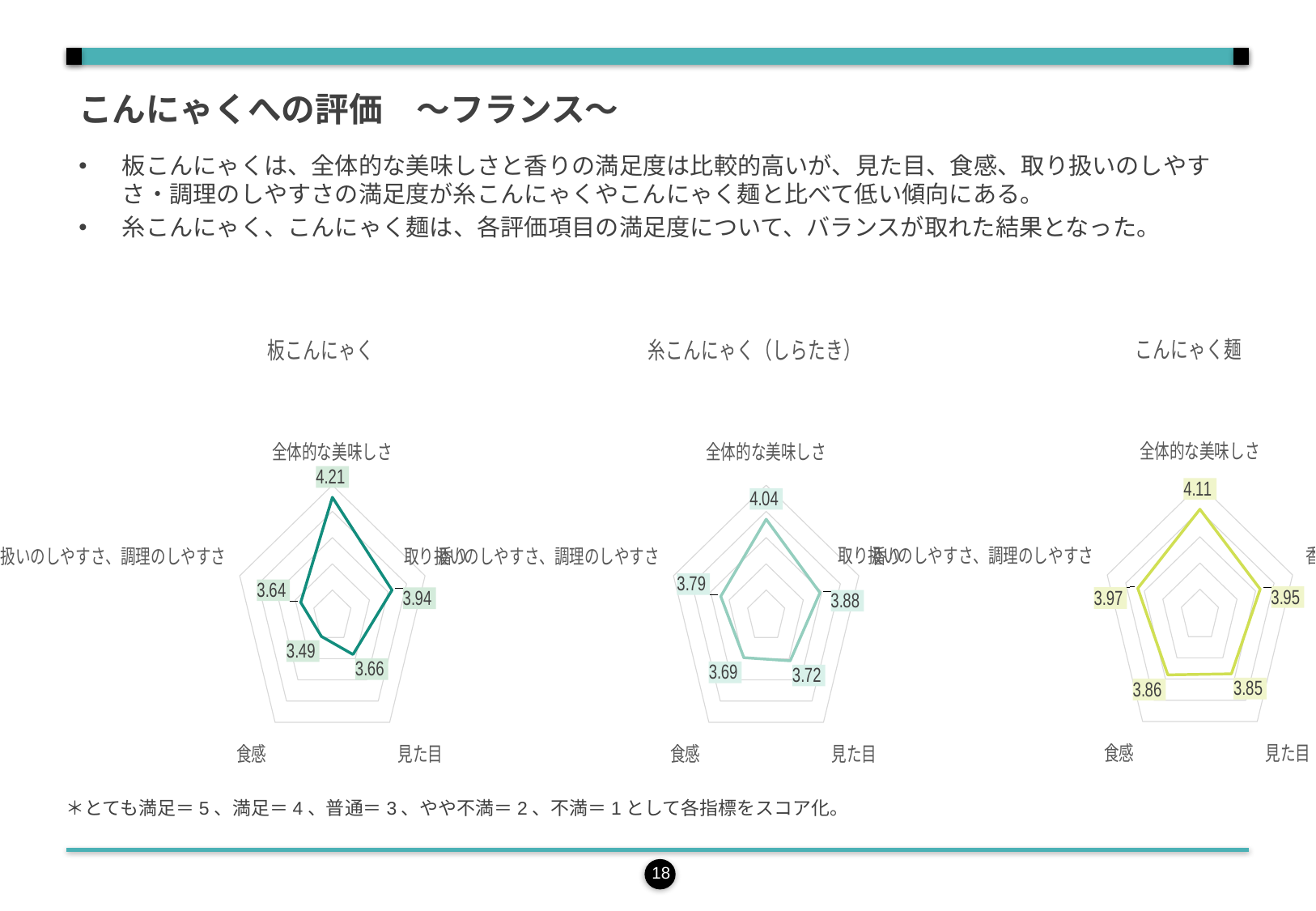

こんにゃくへの評価　～フランス～
板こんにゃくは、全体的な美味しさと香りの満足度は比較的高いが、見た目、食感、取り扱いのしやすさ・調理のしやすさの満足度が糸こんにゃくやこんにゃく麺と比べて低い傾向にある。
糸こんにゃく、こんにゃく麺は、各評価項目の満足度について、バランスが取れた結果となった。

### Chart: こんにゃく麺

| Category | こんにゃく麺 |
|---|---|
| 全体的な美味しさ | 4.11 |
| 香り | 3.95 |
| 見た目 | 3.85 |
| 食感 | 3.86 |
| 取り扱いのしやすさ、調理のしやすさ | 3.97 |

### Chart: 板こんにゃく

| Category | 板こんにゃく |
|---|---|
| 全体的な美味しさ | 4.2075471698113205 |
| 香り | 3.943396226415094 |
| 見た目 | 3.660377358490566 |
| 食感 | 3.490566037735849 |
| 取り扱いのしやすさ、調理のしやすさ | 3.641509433962264 |

### Chart: 糸こんにゃく（しらたき）

| Category | 糸こんにゃく（しらたき） |
|---|---|
| 全体的な美味しさ | 4.04 |
| 香り | 3.88 |
| 見た目 | 3.72 |
| 食感 | 3.69 |
| 取り扱いのしやすさ、調理のしやすさ | 3.79 |
＊とても満足＝5、満足＝4、普通＝3、やや不満＝2、不満＝1として各指標をスコア化。
18